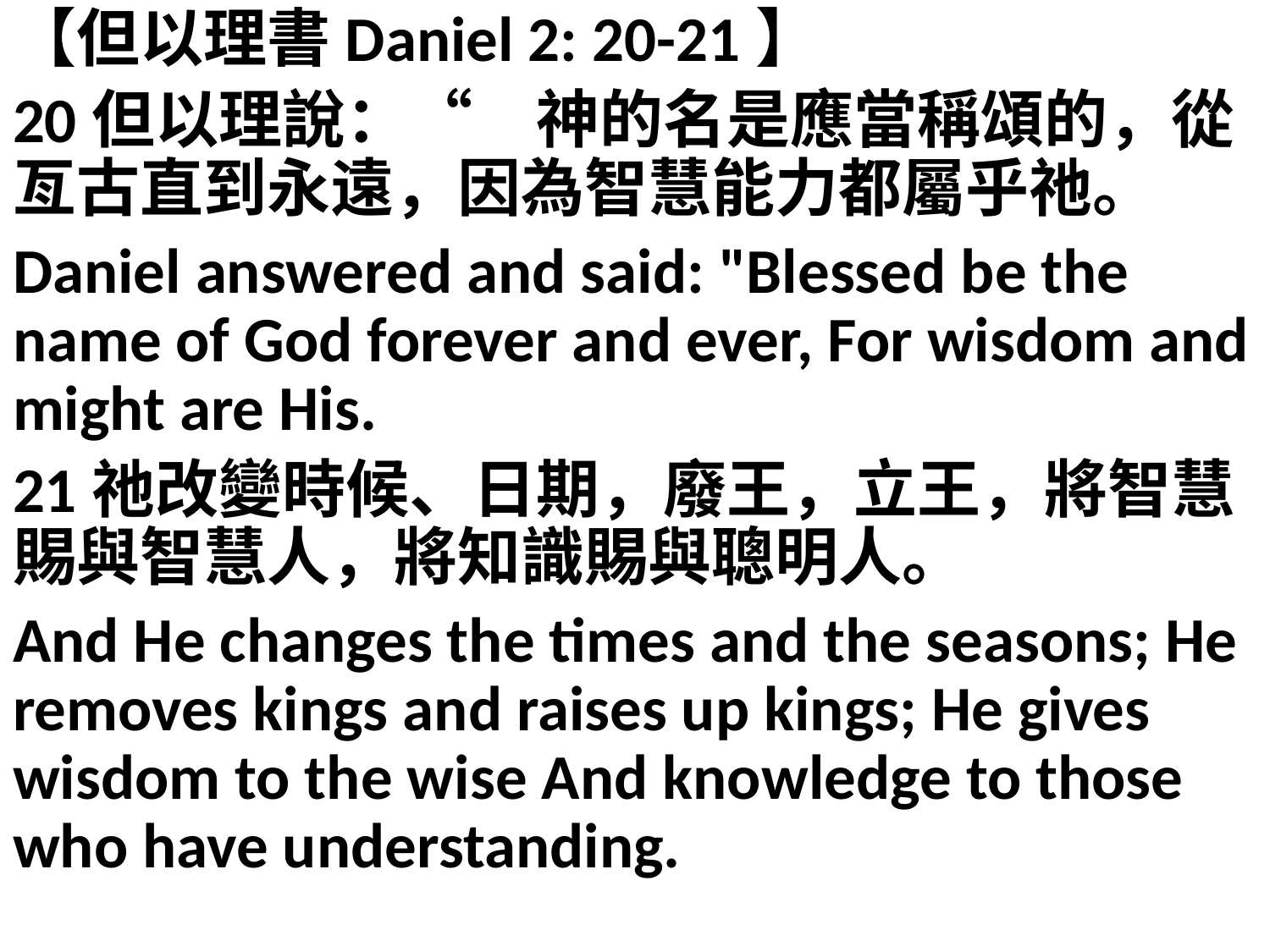

【但以理書Daniel 2: 20-21】
20但以理說：“　神的名是應當稱頌的，從亙古直到永遠，因為智慧能力都屬乎祂。
Daniel answered and said: "Blessed be the name of God forever and ever, For wisdom and might are His.
21祂改變時候、日期，廢王，立王，將智慧賜與智慧人，將知識賜與聰明人。
And He changes the times and the seasons; He removes kings and raises up kings; He gives wisdom to the wise And knowledge to those who have understanding.